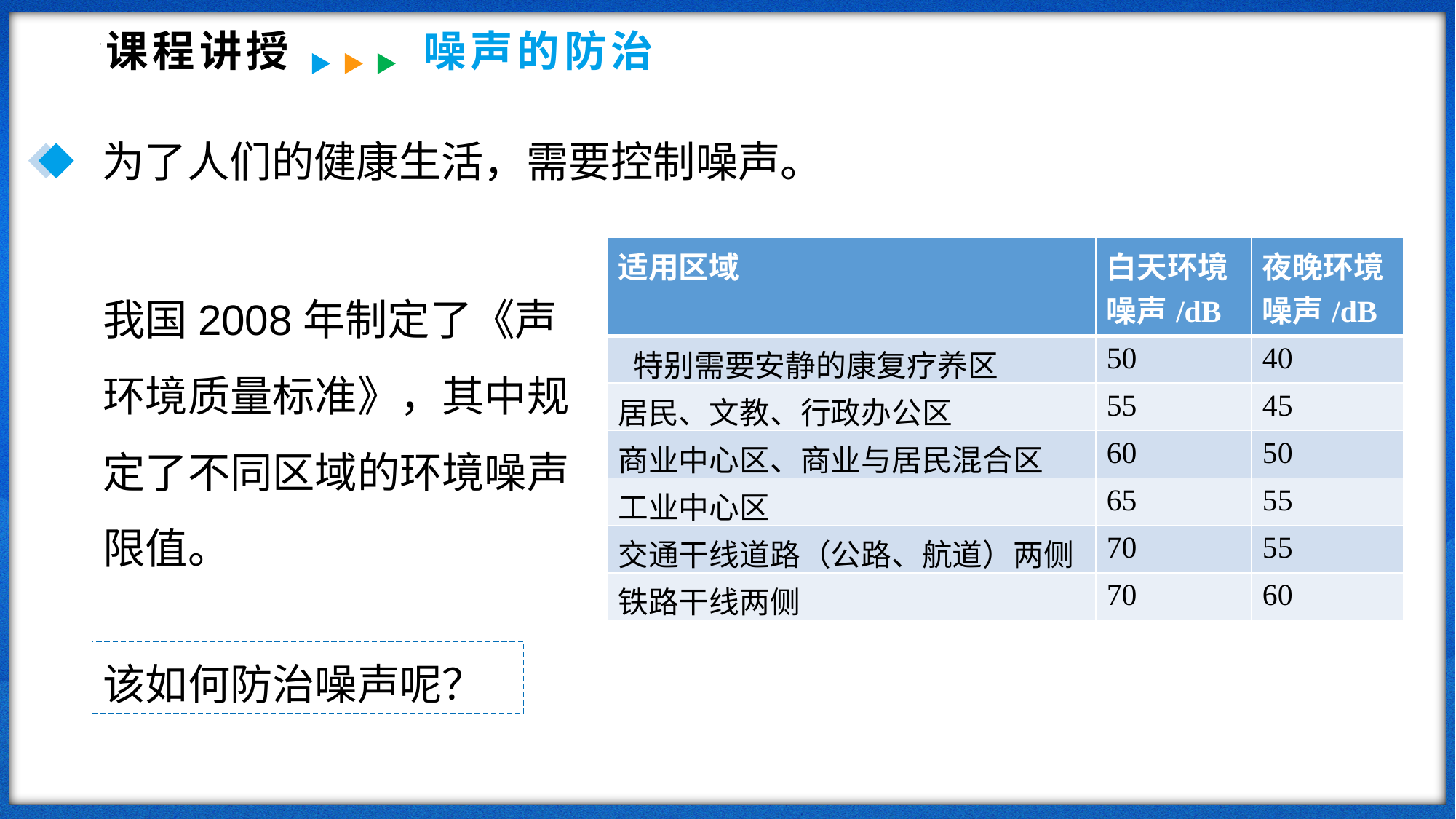

课程讲授
噪声的防治

为了人们的健康生活，需要控制噪声。

| 适用区域 | 白天环境噪声/dB | 夜晚环境噪声/dB |
| --- | --- | --- |
| 特别需要安静的康复疗养区 | 50 | 40 |
| 居民、文教、行政办公区 | 55 | 45 |
| 商业中心区、商业与居民混合区 | 60 | 50 |
| 工业中心区 | 65 | 55 |
| 交通干线道路（公路、航道）两侧 | 70 | 55 |
| 铁路干线两侧 | 70 | 60 |
我国2008年制定了《声环境质量标准》，其中规定了不同区域的环境噪声限值。
该如何防治噪声呢？